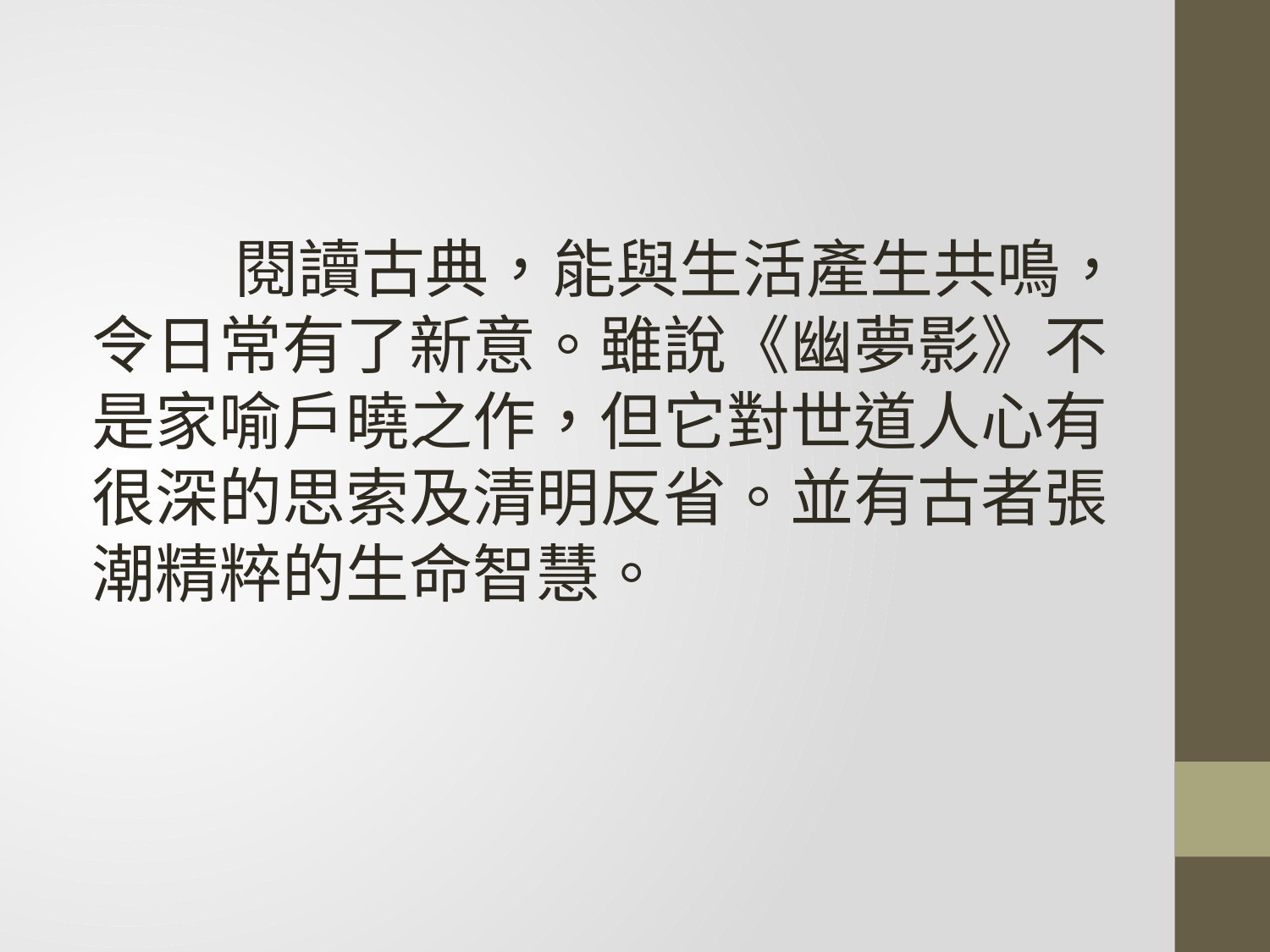

#
         閱讀古典，能與生活產生共鳴，令日常有了新意。雖說《幽夢影》不是家喻戶曉之作，但它對世道人心有很深的思索及清明反省。並有古者張潮精粹的生命智慧。